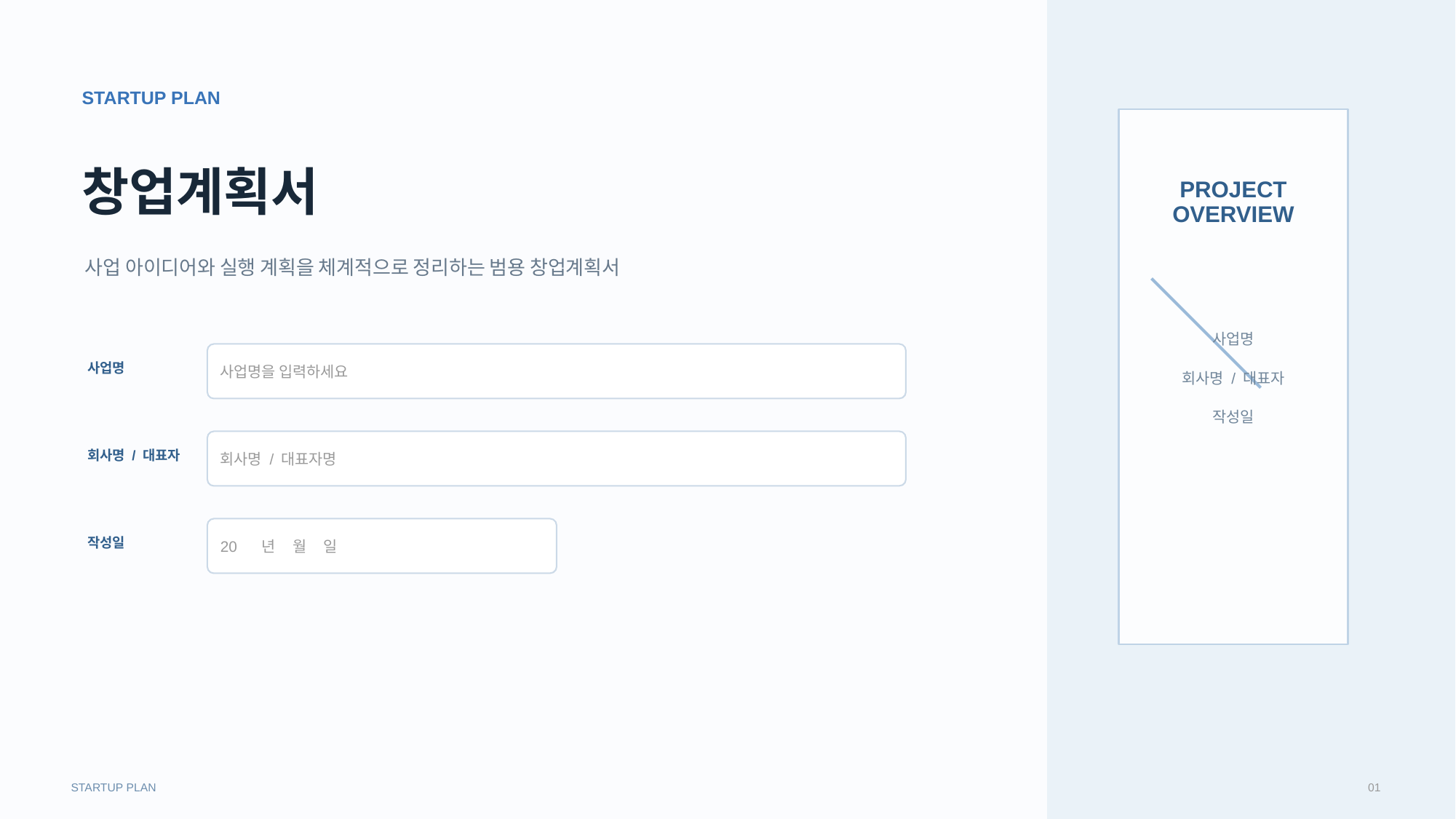

STARTUP PLAN

창업계획서
PROJECT
OVERVIEW
사업 아이디어와 실행 계획을 체계적으로 정리하는 범용 창업계획서

사업명

회사명 / 대표자

작성일

사업명을 입력하세요
사업명

회사명 / 대표자명
회사명 / 대표자

20     년     월     일
작성일
STARTUP PLAN
01